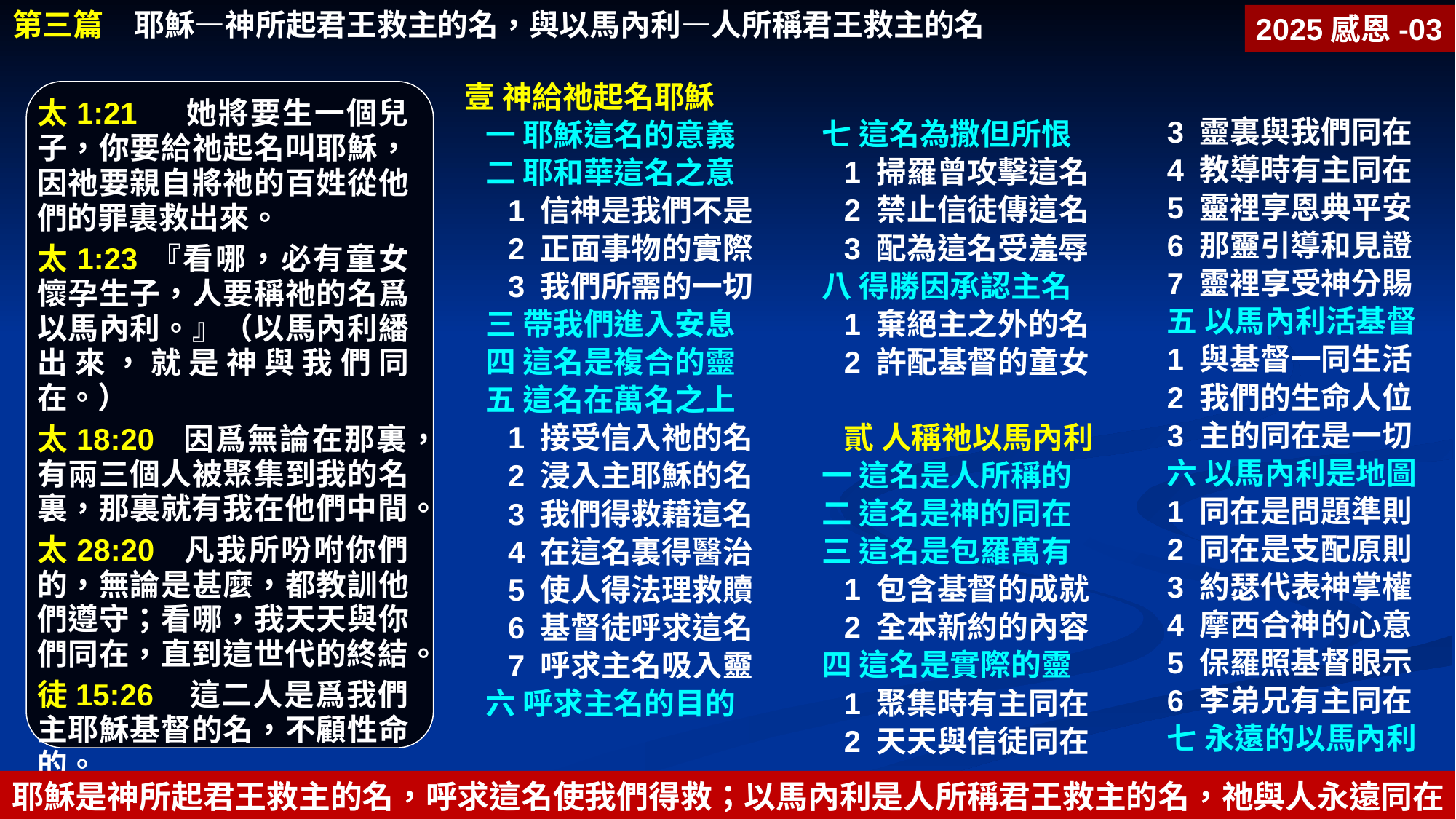

第三篇　耶穌—神所起君王救主的名，與以馬內利—人所稱君王救主的名

2025感恩-03
壹 神給祂起名耶穌
一 耶穌這名的意義
二 耶和華這名之意
1 信神是我們不是
2 正面事物的實際
3 我們所需的一切
三 帶我們進入安息
四 這名是複合的靈
五 這名在萬名之上
1 接受信入祂的名
2 浸入主耶穌的名
3 我們得救藉這名
4 在這名裏得醫治
5 使人得法理救贖
6 基督徒呼求這名
7 呼求主名吸入靈
六 呼求主名的目的

太1:21	   她將要生一個兒子，你要給祂起名叫耶穌，因祂要親自將祂的百姓從他們的罪裏救出來。
太1:23	『看哪，必有童女懷孕生子，人要稱祂的名爲以馬內利。』（以馬內利繙出來，就是神與我們同在。）
太18:20  因爲無論在那裏，有兩三個人被聚集到我的名裏，那裏就有我在他們中間。
太28:20  凡我所吩咐你們的，無論是甚麼，都教訓他們遵守；看哪，我天天與你們同在，直到這世代的終結。
徒15:26   這二人是爲我們主耶穌基督的名，不顧性命的。
3 靈裏與我們同在
4 教導時有主同在
5 靈裡享恩典平安
6 那靈引導和見證
7 靈裡享受神分賜
五 以馬內利活基督
1 與基督一同生活
2 我們的生命人位
3 主的同在是一切
六 以馬內利是地圖
1 同在是問題準則
2 同在是支配原則
3 約瑟代表神掌權
4 摩西合神的心意
5 保羅照基督眼示
6 李弟兄有主同在
七 永遠的以馬內利
七 這名為撒但所恨
1 掃羅曾攻擊這名
2 禁止信徒傳這名
3 配為這名受羞辱
八 得勝因承認主名
1 棄絕主之外的名
2 許配基督的童女

貳 人稱祂以馬內利
一 這名是人所稱的
二 這名是神的同在
三 這名是包羅萬有
1 包含基督的成就
2 全本新約的內容
四 這名是實際的靈
1 聚集時有主同在
2 天天與信徒同在

耶穌是神所起君王救主的名，呼求這名使我們得救；以馬內利是人所稱君王救主的名，祂與人永遠同在。